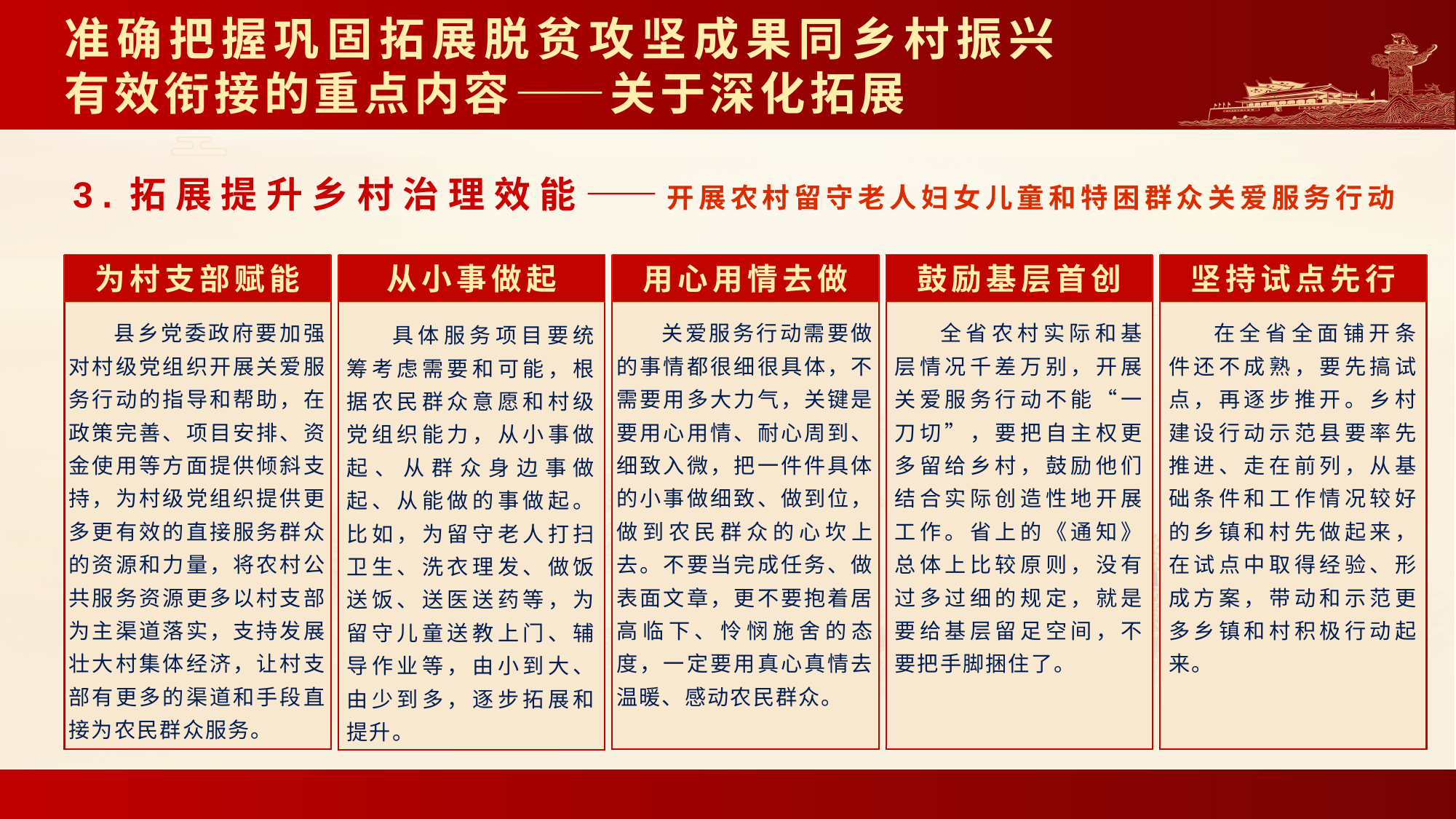

# 准确把握巩固拓展脱贫攻坚成果同乡村振兴有效衔接的重点内容——关于深化拓展
3.拓展提升乡村治理效能——开展农村留守老人妇女儿童和特困群众关爱服务行动
为村支部赋能
县乡党委政府要加强对村级党组织开展关爱服务行动的指导和帮助，在政策完善、项目安排、资金使用等方面提供倾斜支持，为村级党组织提供更多更有效的直接服务群众的资源和力量，将农村公共服务资源更多以村支部为主渠道落实，支持发展壮大村集体经济，让村支部有更多的渠道和手段直接为农民群众服务。

从小事做起
具体服务项目要统筹考虑需要和可能，根据农民群众意愿和村级党组织能力，从小事做起、从群众身边事做起、从能做的事做起。比如，为留守老人打扫卫生、洗衣理发、做饭送饭、送医送药等，为留守儿童送教上门、辅导作业等，由小到大、由少到多，逐步拓展和提升。

用心用情去做

关爱服务行动需要做的事情都很细很具体，不需要用多大力气，关键是要用心用情、耐心周到、细致入微，把一件件具体的小事做细致、做到位，做到农民群众的心坎上去。不要当完成任务、做表面文章，更不要抱着居高临下、怜悯施舍的态度，一定要用真心真情去温暖、感动农民群众。
鼓励基层首创

全省农村实际和基层情况千差万别，开展关爱服务行动不能“一刀切”，要把自主权更多留给乡村，鼓励他们结合实际创造性地开展工作。省上的《通知》总体上比较原则，没有过多过细的规定，就是要给基层留足空间，不要把手脚捆住了。
坚持试点先行

在全省全面铺开条件还不成熟，要先搞试点，再逐步推开。乡村建设行动示范县要率先推进、走在前列，从基础条件和工作情况较好的乡镇和村先做起来，在试点中取得经验、形成方案，带动和示范更多乡镇和村积极行动起来。